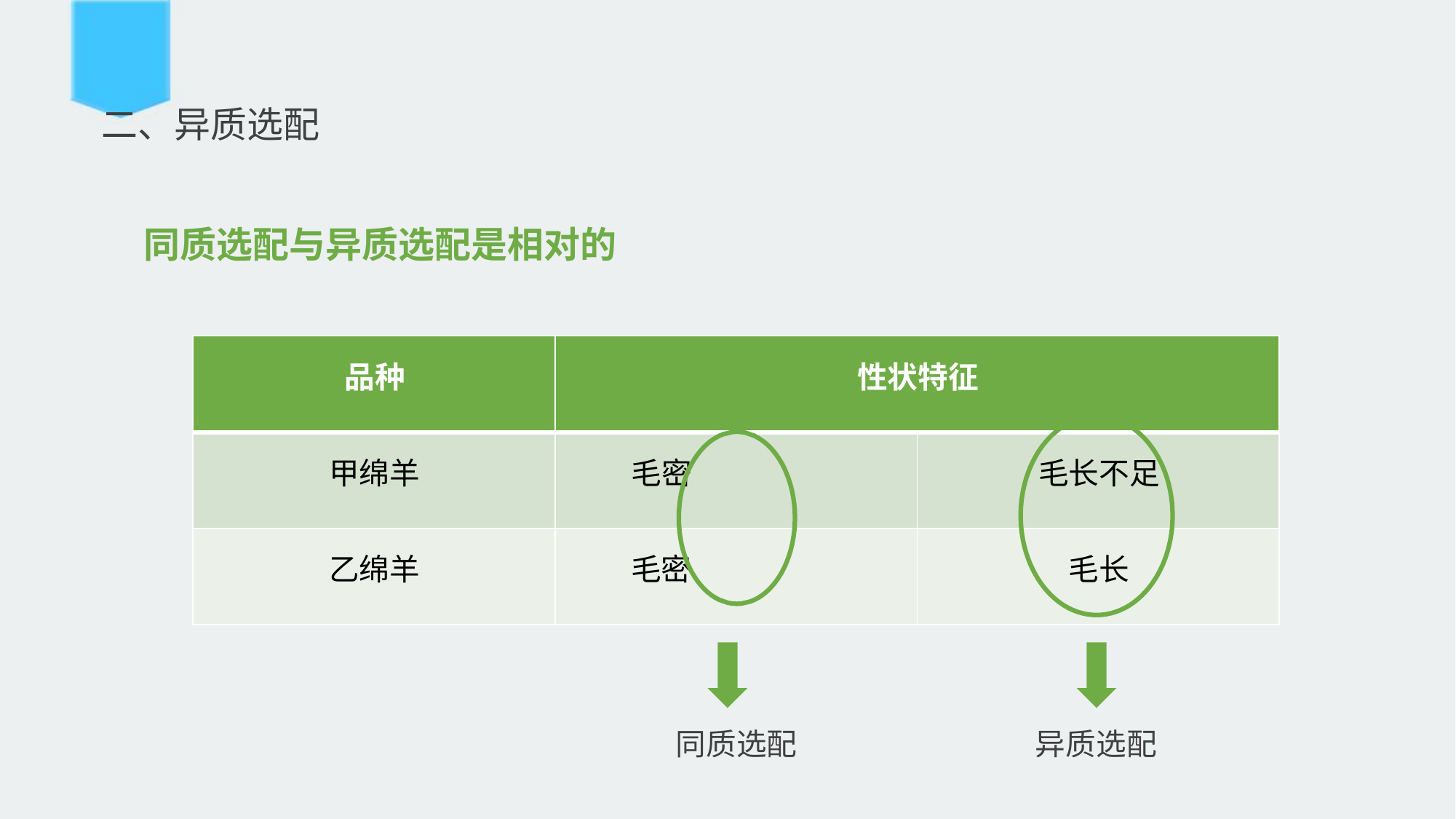

# 二、异质选配

同质选配与异质选配是相对的
| 品种 | 性状特征 |  |
| --- | --- | --- |
| 甲绵羊 | 毛密 | 毛长不足 |
| 乙绵羊 | 毛密 | 毛长 |

同质选配
异质选配